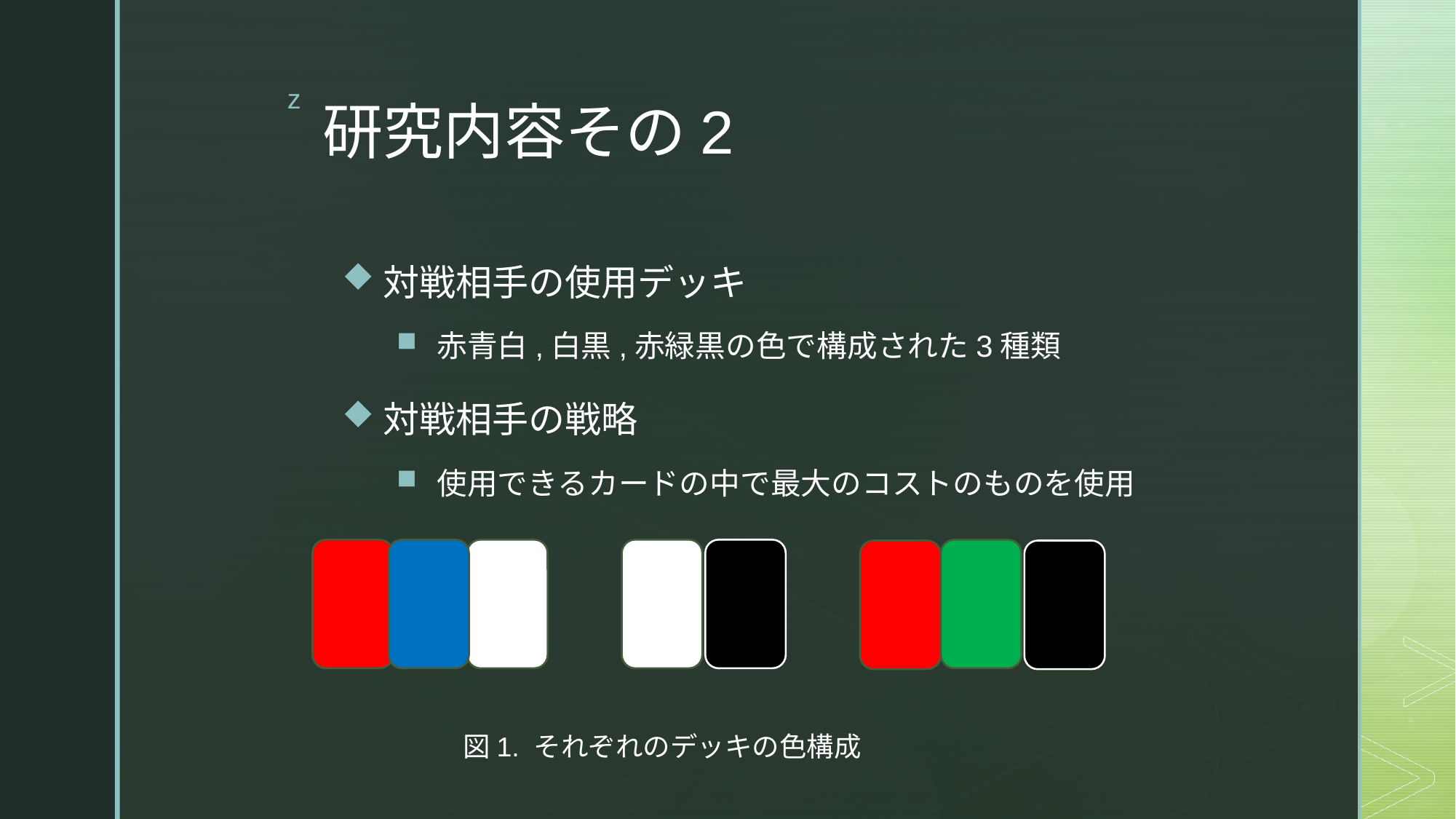

# 研究内容その2
対戦相手の使用デッキ
赤青白,白黒,赤緑黒の色で構成された3種類
対戦相手の戦略
使用できるカードの中で最大のコストのものを使用

図1. それぞれのデッキの色構成